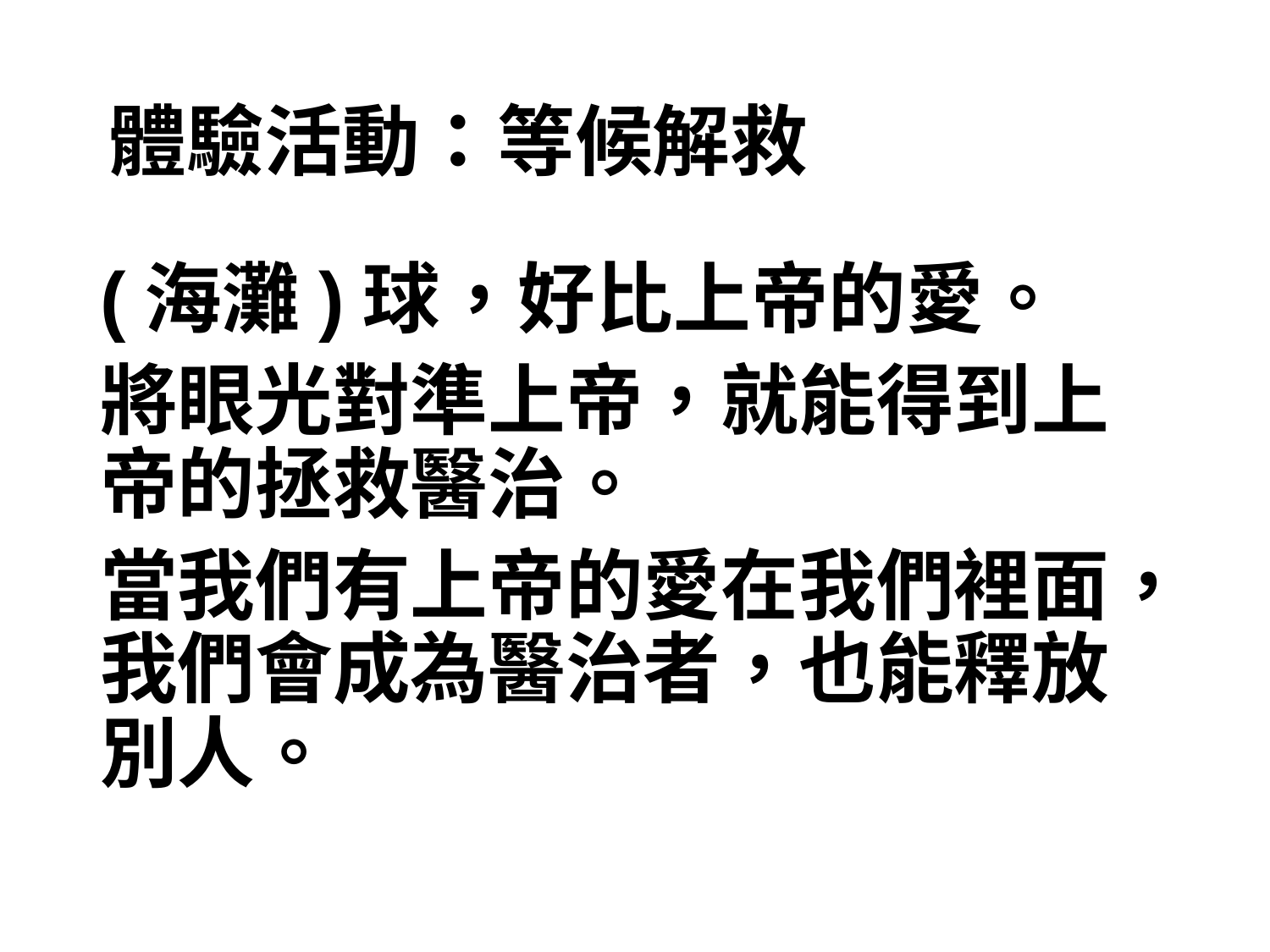

# 體驗活動：等候解救
(海灘)球，好比上帝的愛。
將眼光對準上帝，就能得到上帝的拯救醫治。
當我們有上帝的愛在我們裡面，我們會成為醫治者，也能釋放別人。